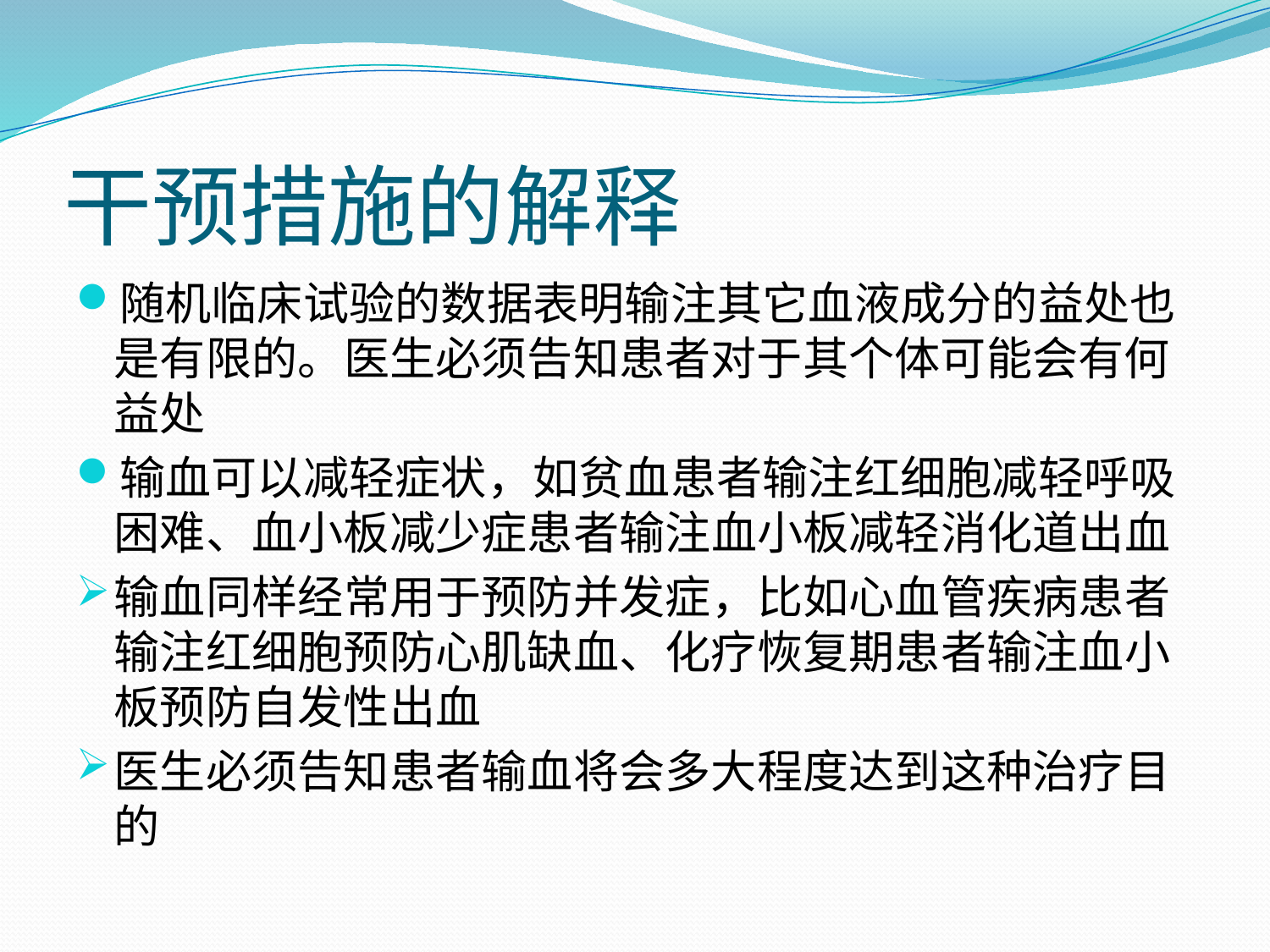

# 干预措施的解释
随机临床试验的数据表明输注其它血液成分的益处也是有限的。医生必须告知患者对于其个体可能会有何益处
输血可以减轻症状，如贫血患者输注红细胞减轻呼吸困难、血小板减少症患者输注血小板减轻消化道出血
输血同样经常用于预防并发症，比如心血管疾病患者输注红细胞预防心肌缺血、化疗恢复期患者输注血小板预防自发性出血
医生必须告知患者输血将会多大程度达到这种治疗目的